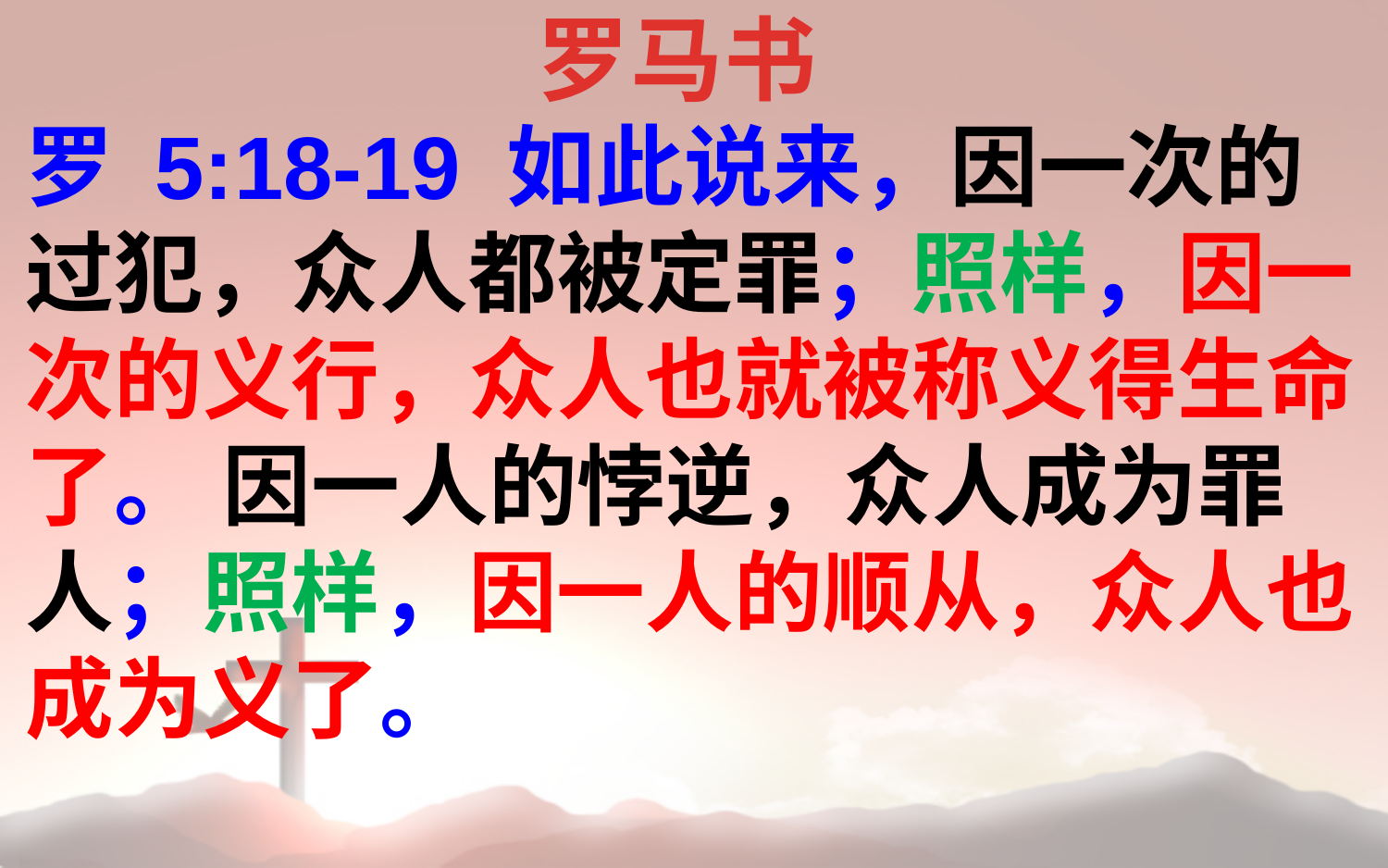

罗马书
罗 5:18-19 如此说来，因一次的过犯，众人都被定罪；照样，因一次的义行，众人也就被称义得生命了。 因一人的悖逆，众人成为罪人；照样，因一人的顺从，众人也成为义了。